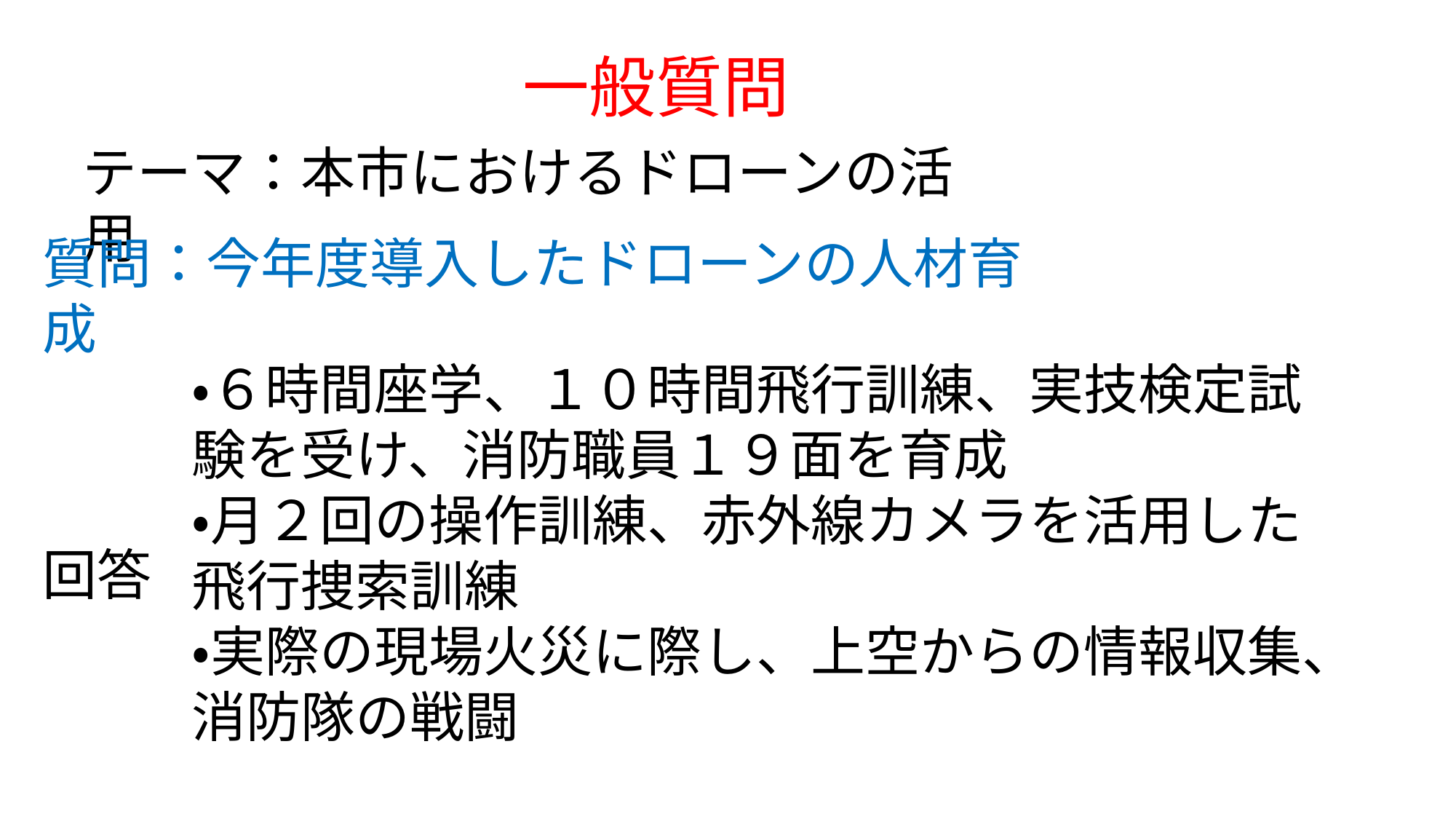

一般質問
テーマ：本市におけるドローンの活用
質問：今年度導入したドローンの人材育成
・６時間座学、１０時間飛行訓練、実技検定試験を受け、消防職員１９面を育成
・月２回の操作訓練、赤外線カメラを活用した飛行捜索訓練
・実際の現場火災に際し、上空からの情報収集、消防隊の戦闘
回答